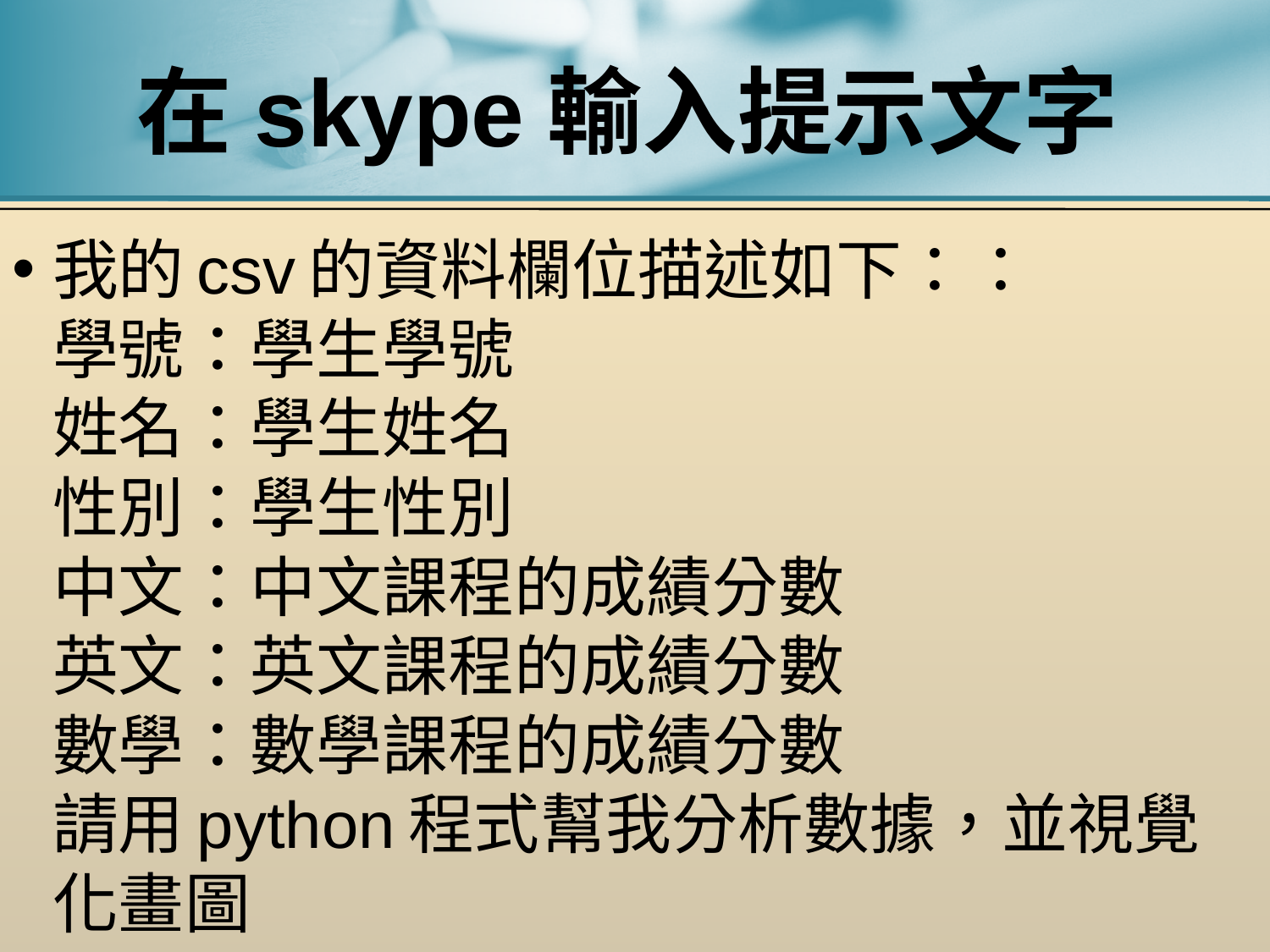

# 在skype輸入提示文字
我的csv的資料欄位描述如下：：
學號：學生學號
姓名：學生姓名
性別：學生性別
中文：中文課程的成績分數
英文：英文課程的成績分數
數學：數學課程的成績分數
請用python程式幫我分析數據，並視覺化畫圖